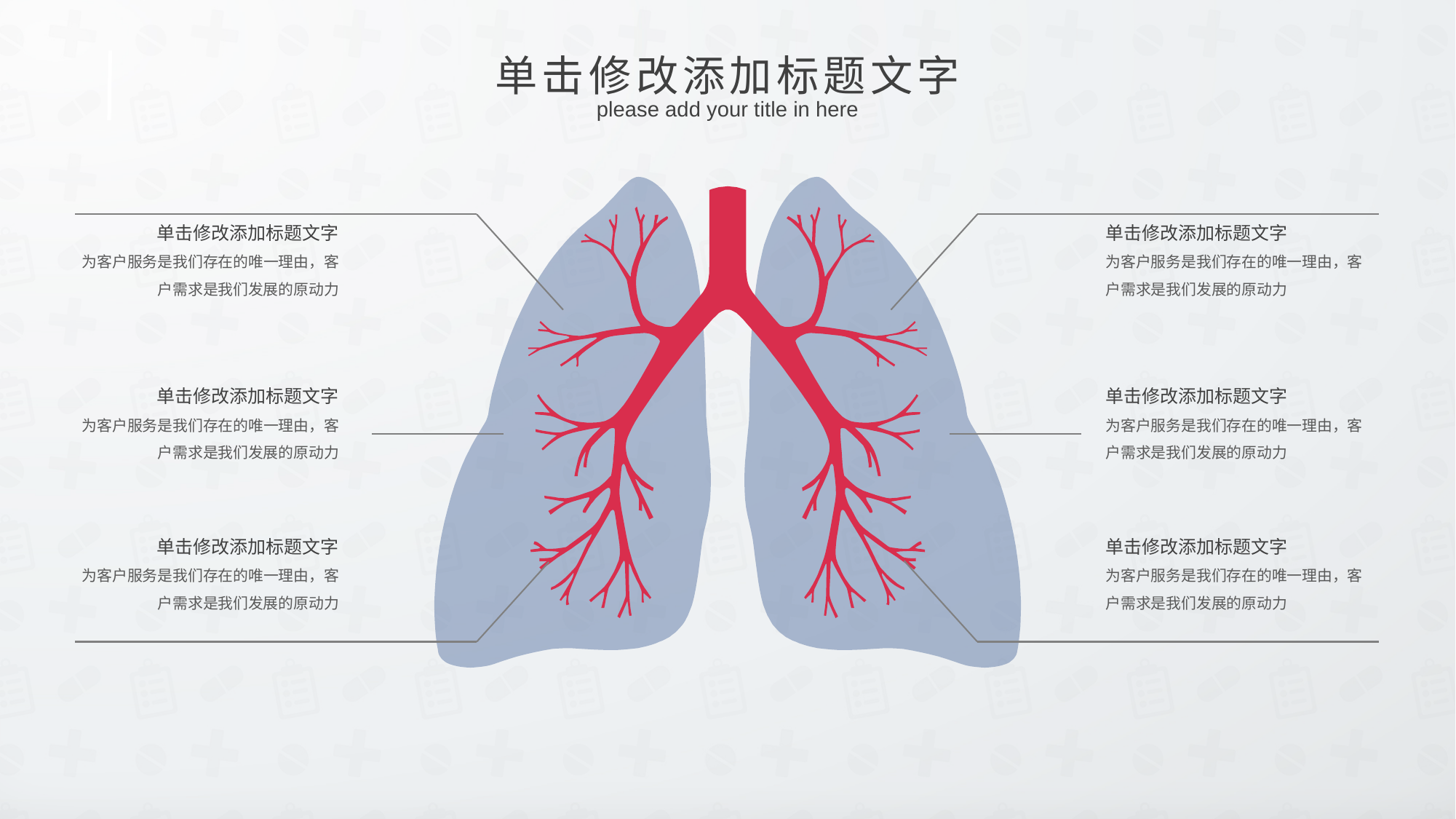

单击修改添加标题文字
please add your title in here

单击修改添加标题文字
为客户服务是我们存在的唯一理由，客户需求是我们发展的原动力
单击修改添加标题文字
为客户服务是我们存在的唯一理由，客户需求是我们发展的原动力
单击修改添加标题文字
为客户服务是我们存在的唯一理由，客户需求是我们发展的原动力
单击修改添加标题文字
为客户服务是我们存在的唯一理由，客户需求是我们发展的原动力
单击修改添加标题文字
为客户服务是我们存在的唯一理由，客户需求是我们发展的原动力
单击修改添加标题文字
为客户服务是我们存在的唯一理由，客户需求是我们发展的原动力